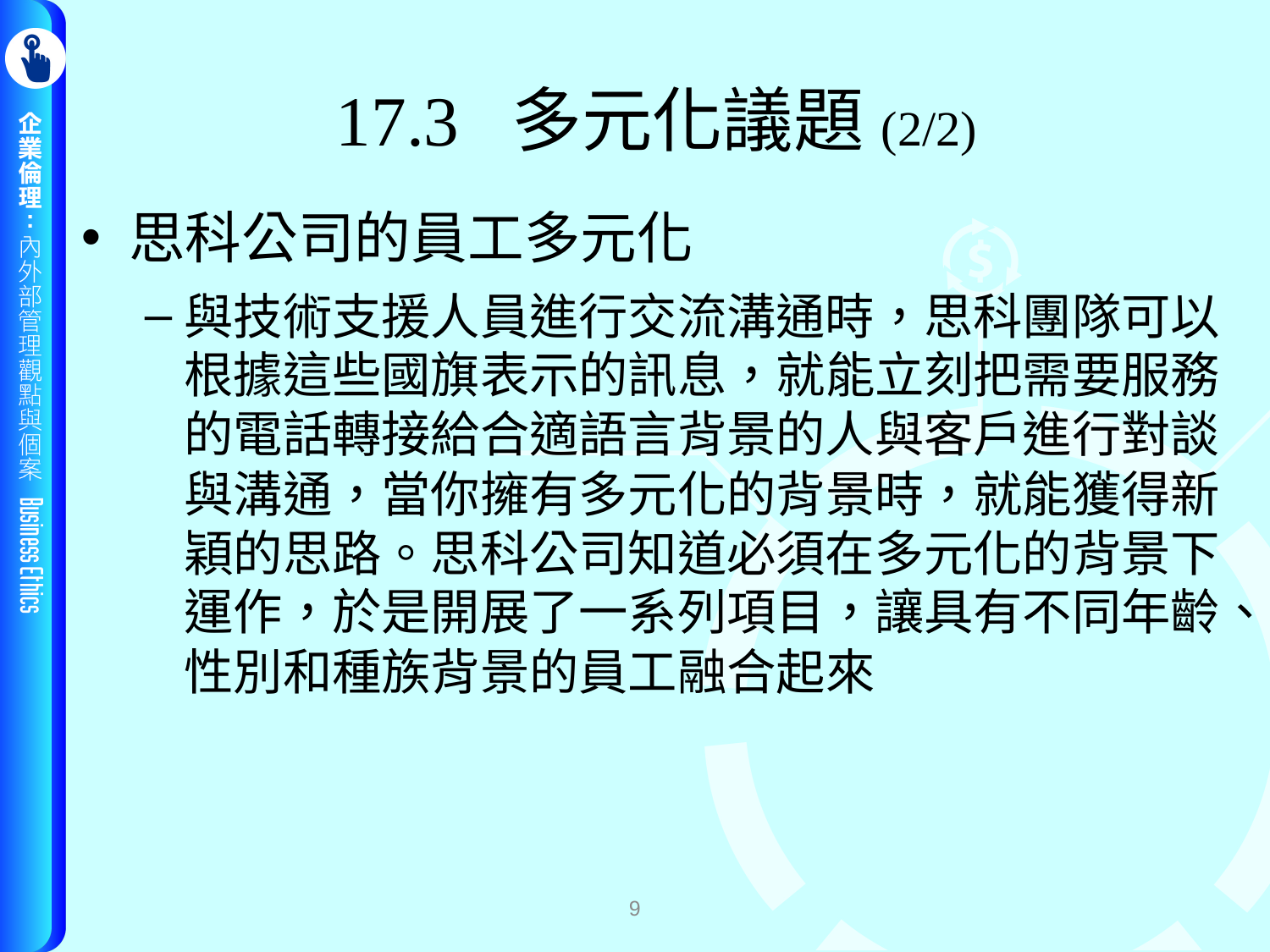

# 17.3  多元化議題(2/2)
思科公司的員工多元化
與技術支援人員進行交流溝通時，思科團隊可以根據這些國旗表示的訊息，就能立刻把需要服務的電話轉接給合適語言背景的人與客戶進行對談與溝通，當你擁有多元化的背景時，就能獲得新穎的思路。思科公司知道必須在多元化的背景下運作，於是開展了一系列項目，讓具有不同年齡、性別和種族背景的員工融合起來
9